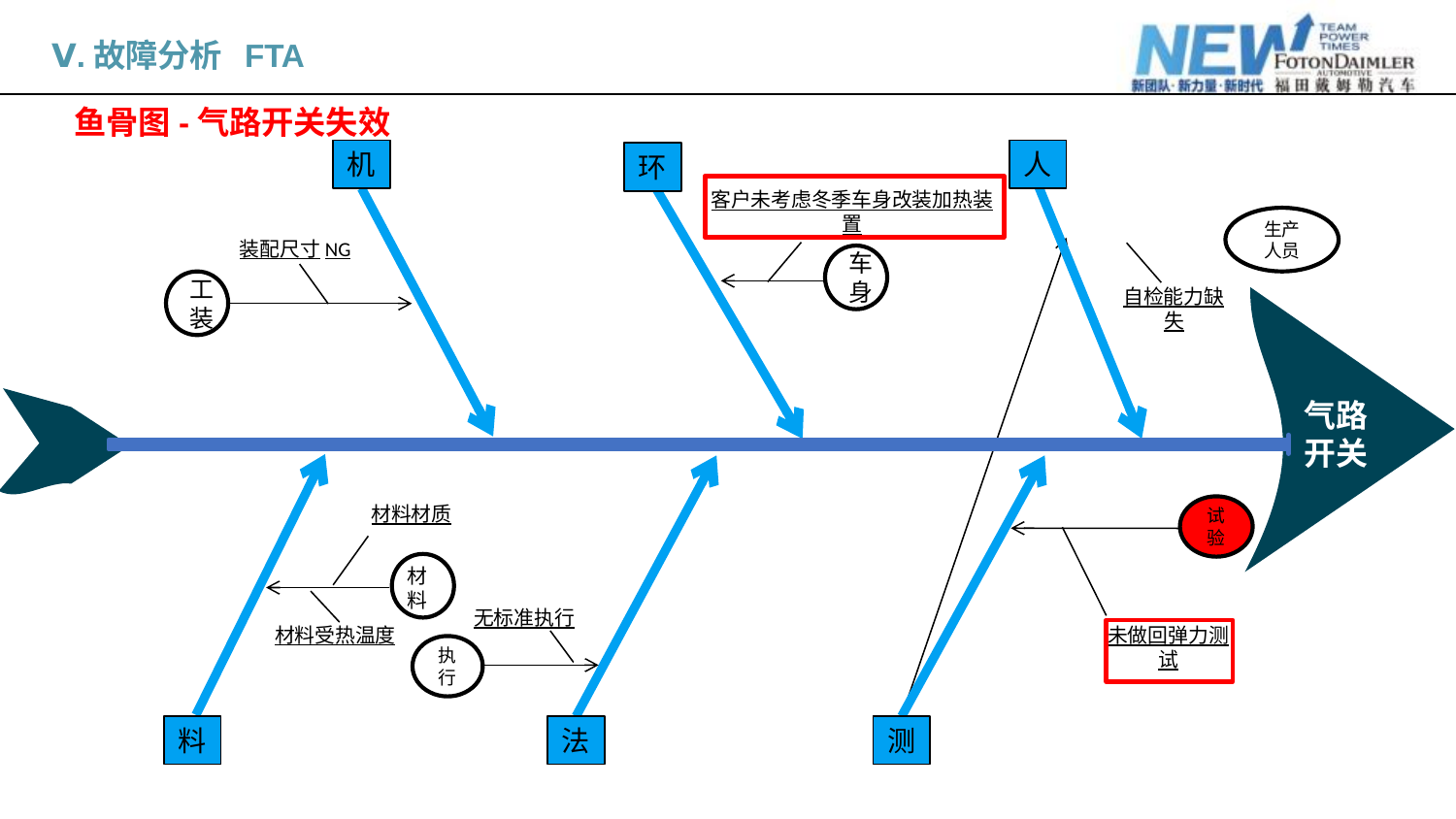

Ⅴ.故障分析  FTA
鱼骨图-气路开关失效
机
人
环

气路
开关

料
法
测

客户未考虑冬季车身改装加热装置
生产人员
装配尺寸NG
车身
工装
自检能力缺失

材料材质
试验

材料受热温度
材料
无标准执行
执行
未做回弹力测试